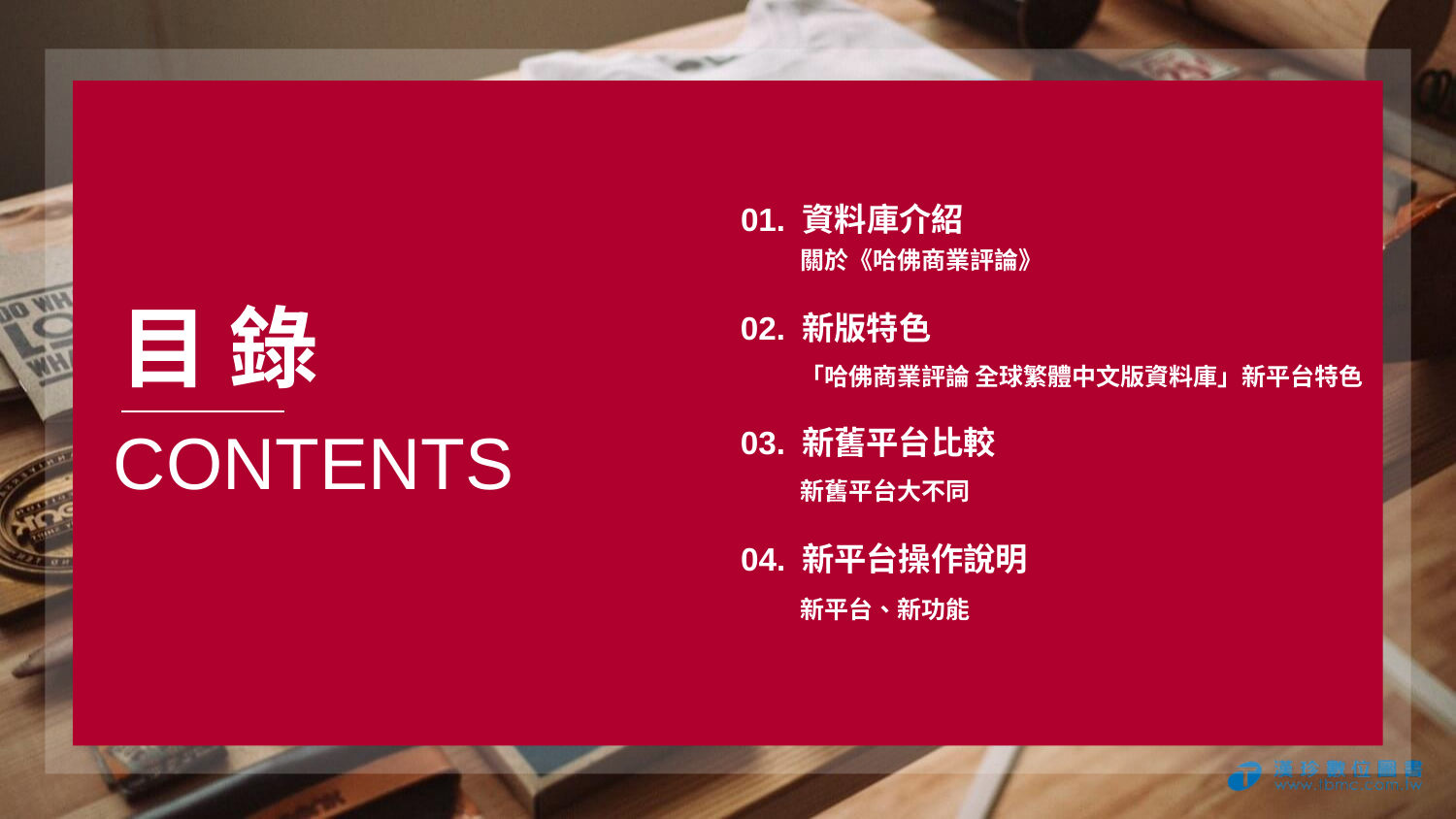

01. 資料庫介紹
關於《哈佛商業評論》
目 錄
02. 新版特色
「哈佛商業評論 全球繁體中文版資料庫」新平台特色
CONTENTS
03. 新舊平台比較
新舊平台大不同
04. 新平台操作說明
新平台、新功能